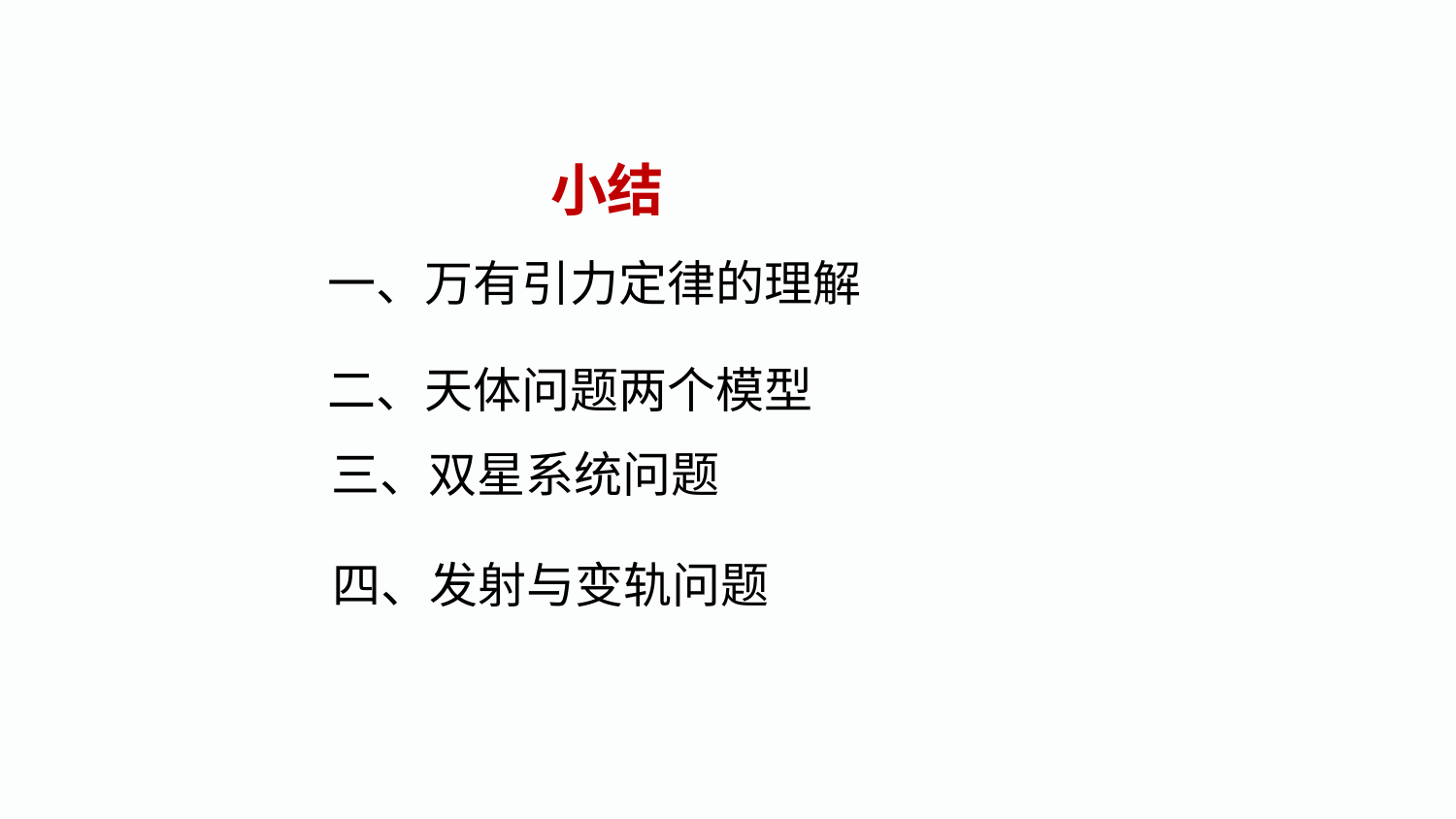

小结
一、万有引力定律的理解
二、天体问题两个模型
三、双星系统问题
四、发射与变轨问题